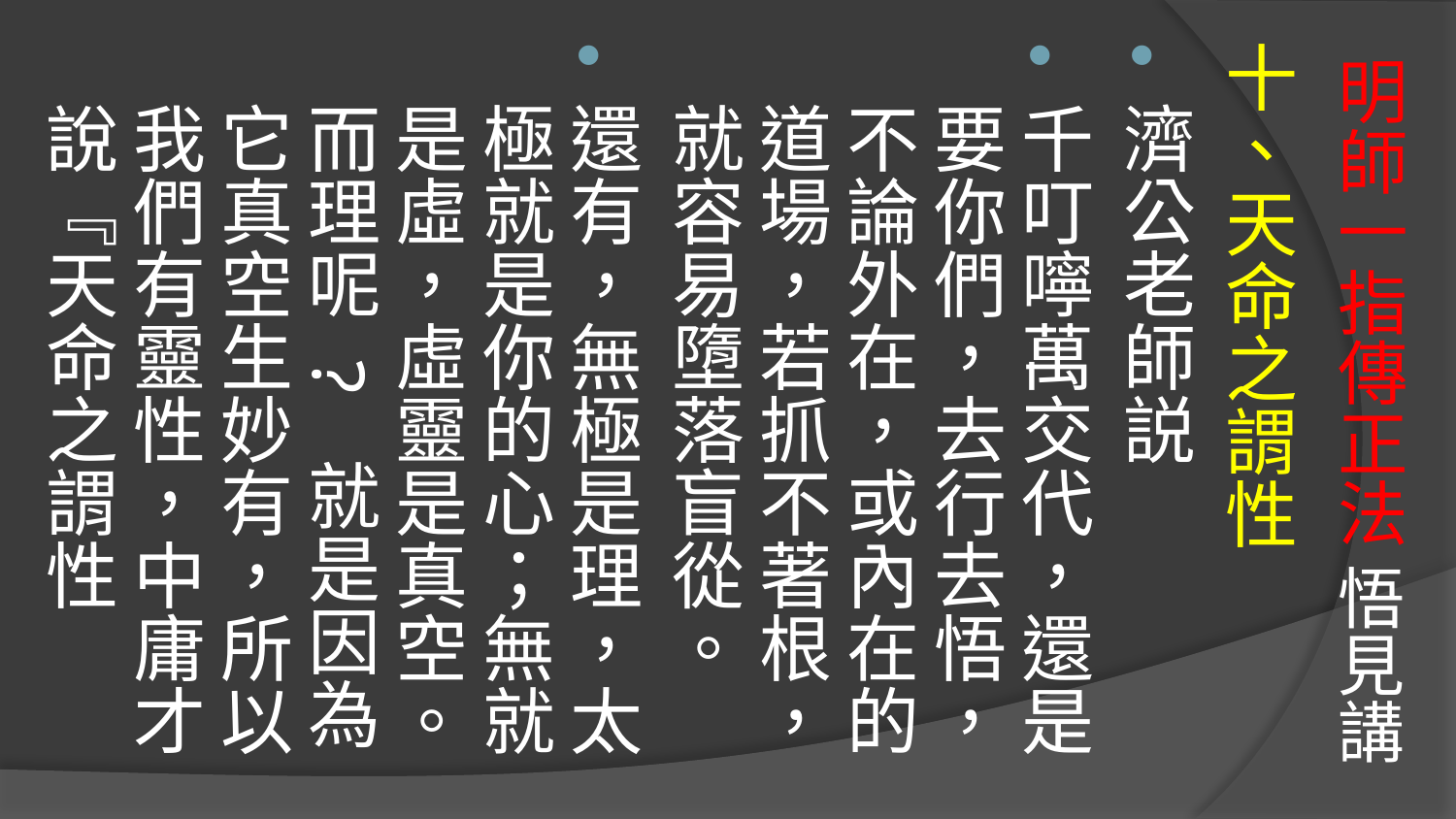

十、天命之謂性
濟公老師説
千叮嚀萬交代，還是要你們，去行去悟，不論外在，或內在的道場，若抓不著根，就容易墮落盲從。
還有，無極是理，太極就是你的心；無就是虛，虛靈是真空。而理呢 ? 就是因為它真空生妙有，所以我們有靈性，中庸才說『天命之謂性
# 明師一指傳正法 悟見講